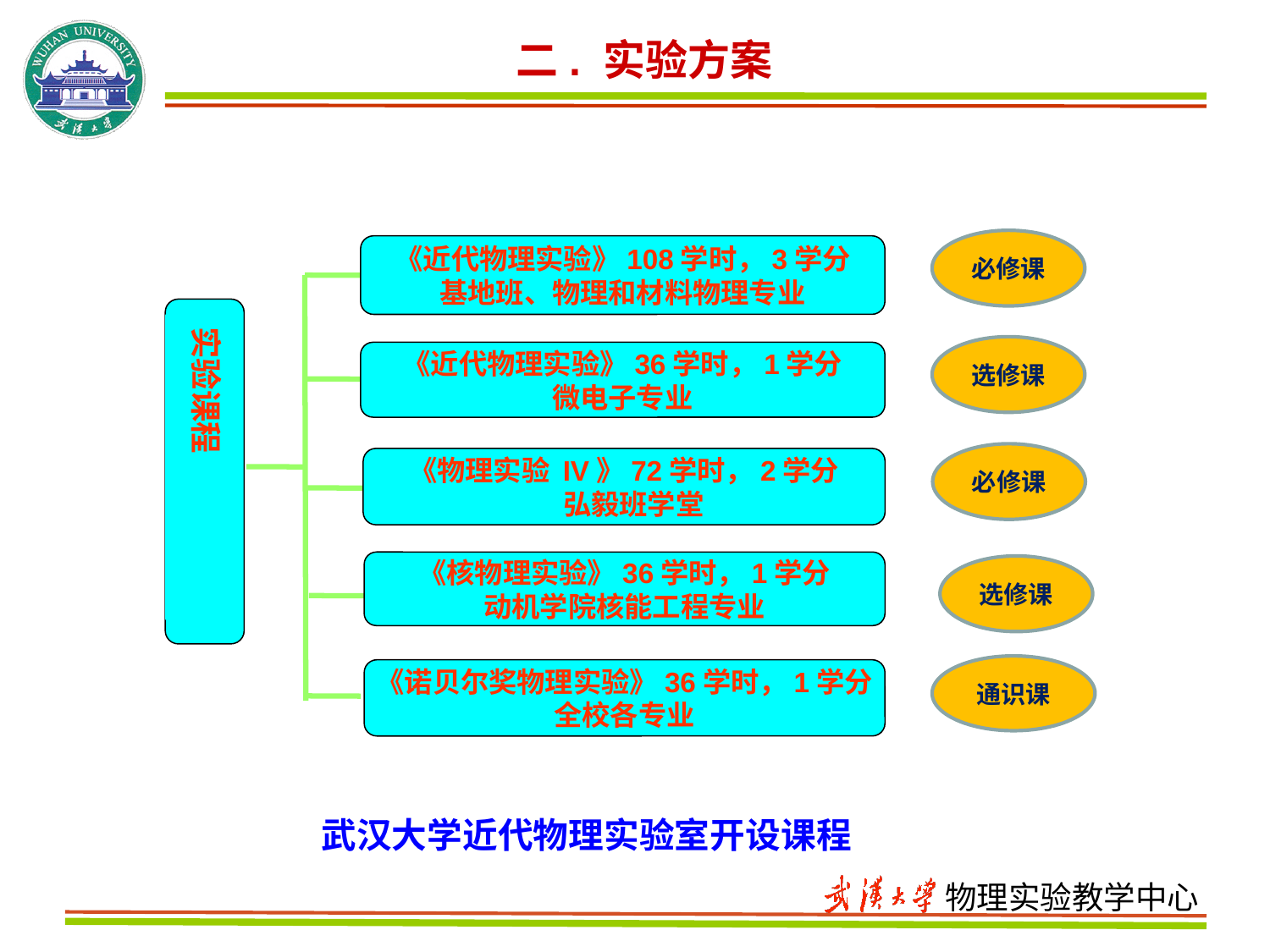

二. 实验方案
必修课
《近代物理实验》108学时，3学分
基地班、物理和材料物理专业

实验课程

选修课
《近代物理实验》36学时，1学分
微电子专业
必修课
《物理实验 IV》72学时，2学分
  弘毅班学堂
《核物理实验》36学时，1学分
动机学院核能工程专业
选修课
通识课
《诺贝尔奖物理实验》36学时，1学分
全校各专业

武汉大学近代物理实验室开设课程